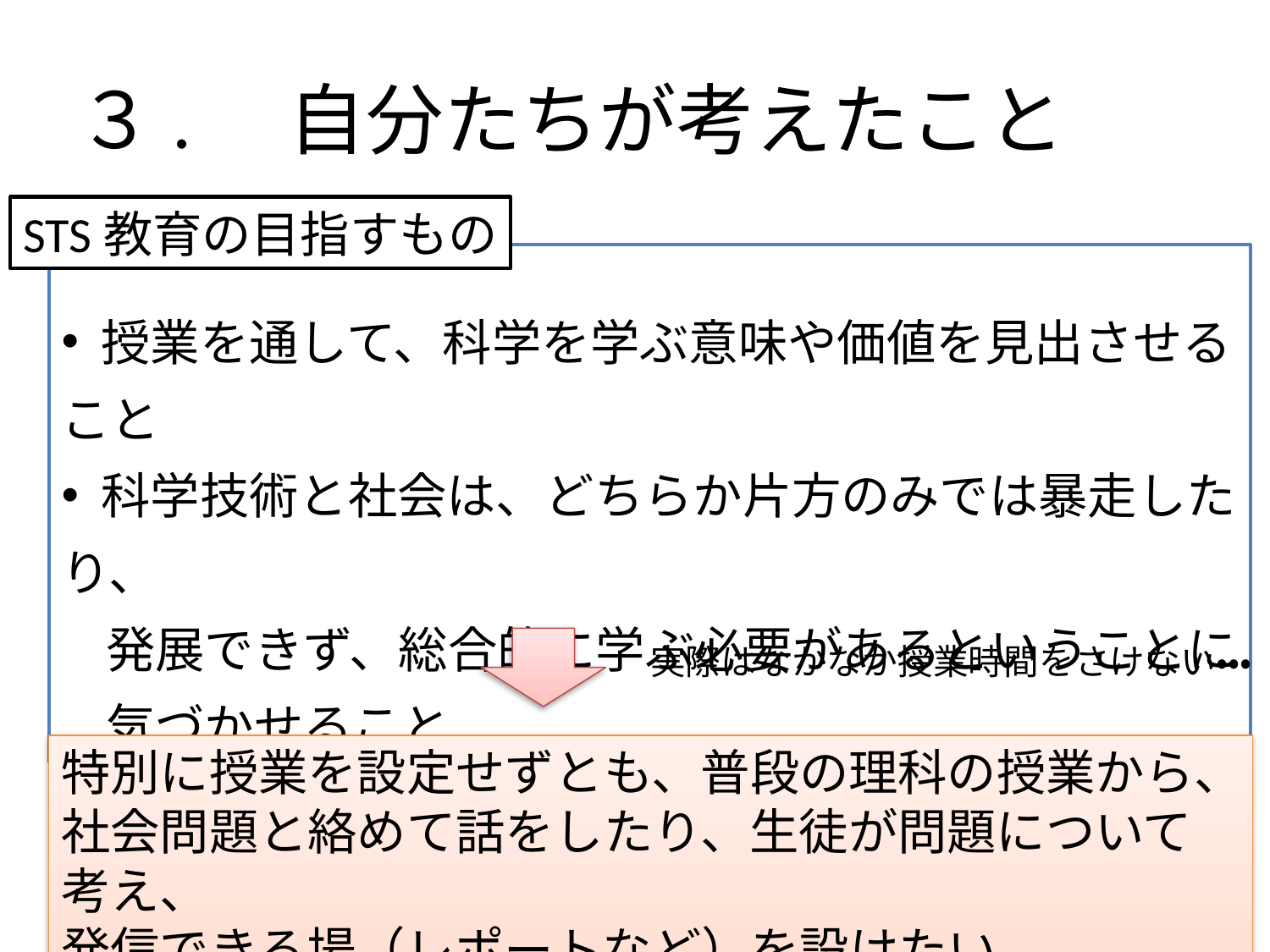

# ３.　自分たちが考えたこと
STS教育の目指すもの

 授業を通して、科学を学ぶ意味や価値を見出させること
 科学技術と社会は、どちらか片方のみでは暴走したり、
   発展できず、総合的に学ぶ必要があるということに
   気づかせること

実際はなかなか授業時間をさけない・・・
特別に授業を設定せずとも、普段の理科の授業から、
社会問題と絡めて話をしたり、生徒が問題について考え、
発信できる場（レポートなど）を設けたい。